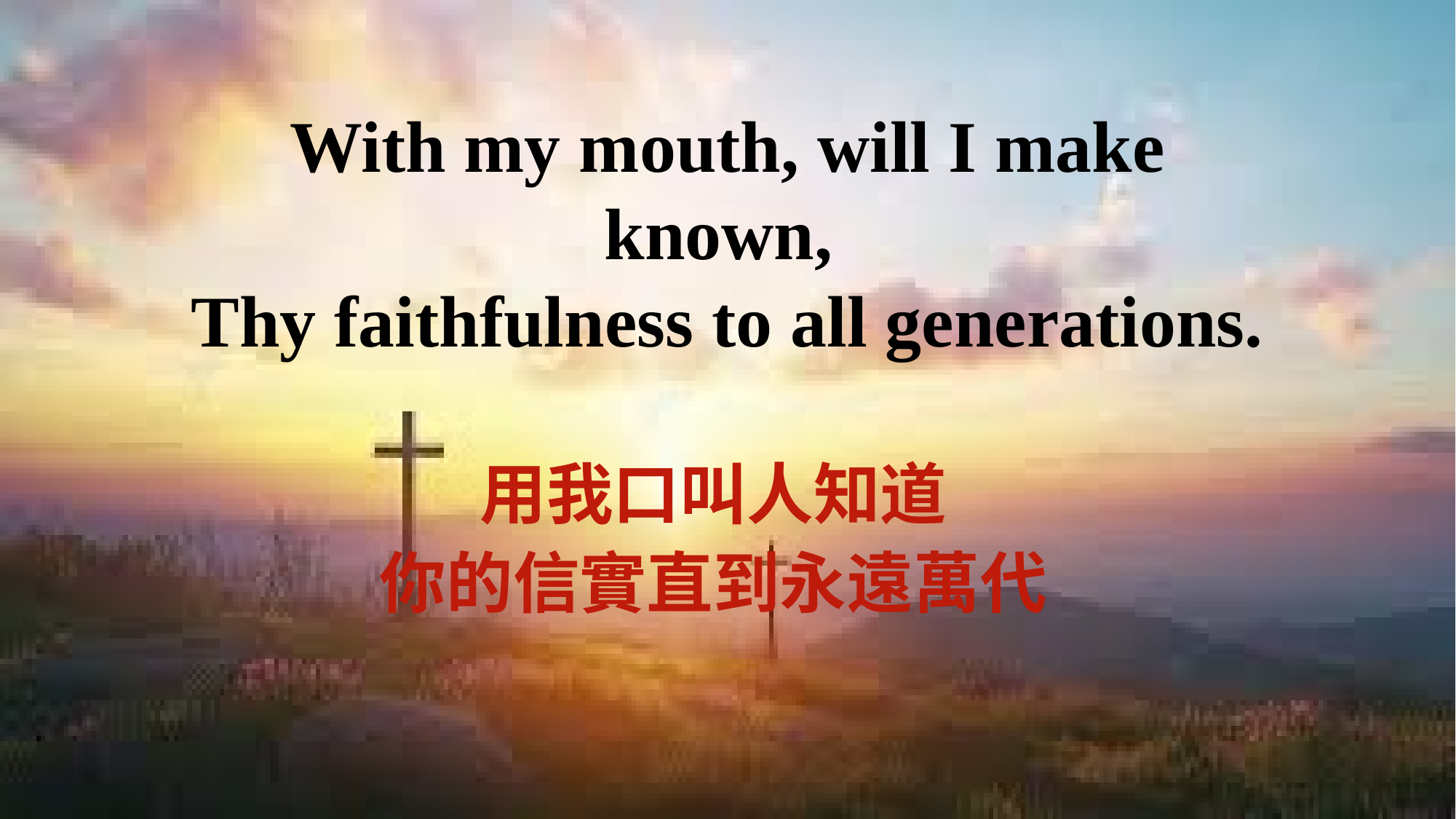

With my mouth, will I make known,
Thy faithfulness to all generations.
用我口叫人知道
你的信實直到永遠萬代
11